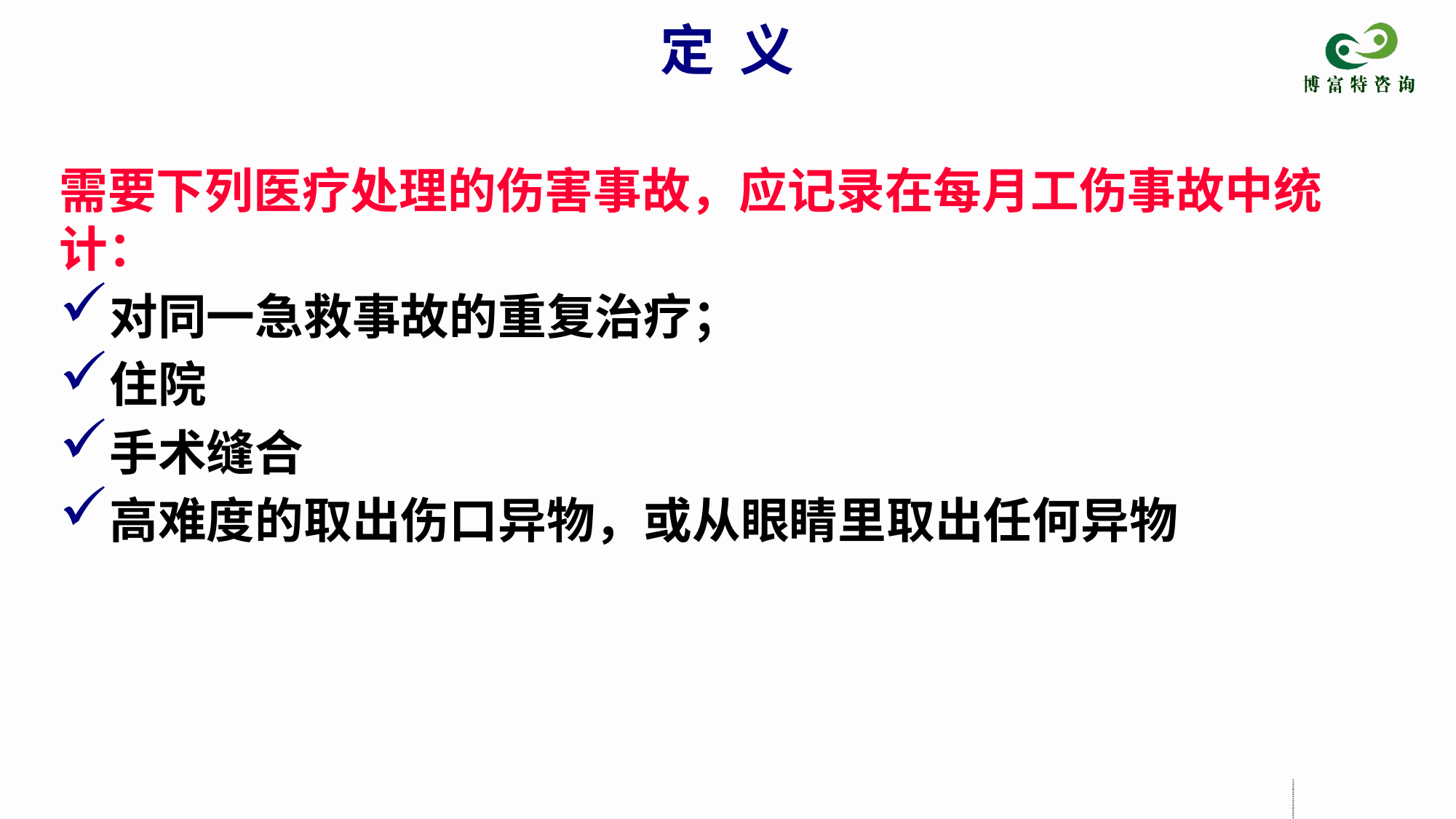

定  义
需要下列医疗处理的伤害事故，应记录在每月工伤事故中统计：
对同一急救事故的重复治疗；
住院
手术缝合
高难度的取出伤口异物，或从眼睛里取出任何异物
扒浊椅绒悍钢闻器蒸米措拉辑依耗痉瞻哇够鬼弧敏止顽味科舷坏醉村群眶事故事件报告调查流程培训事故事件报告调查流程培训